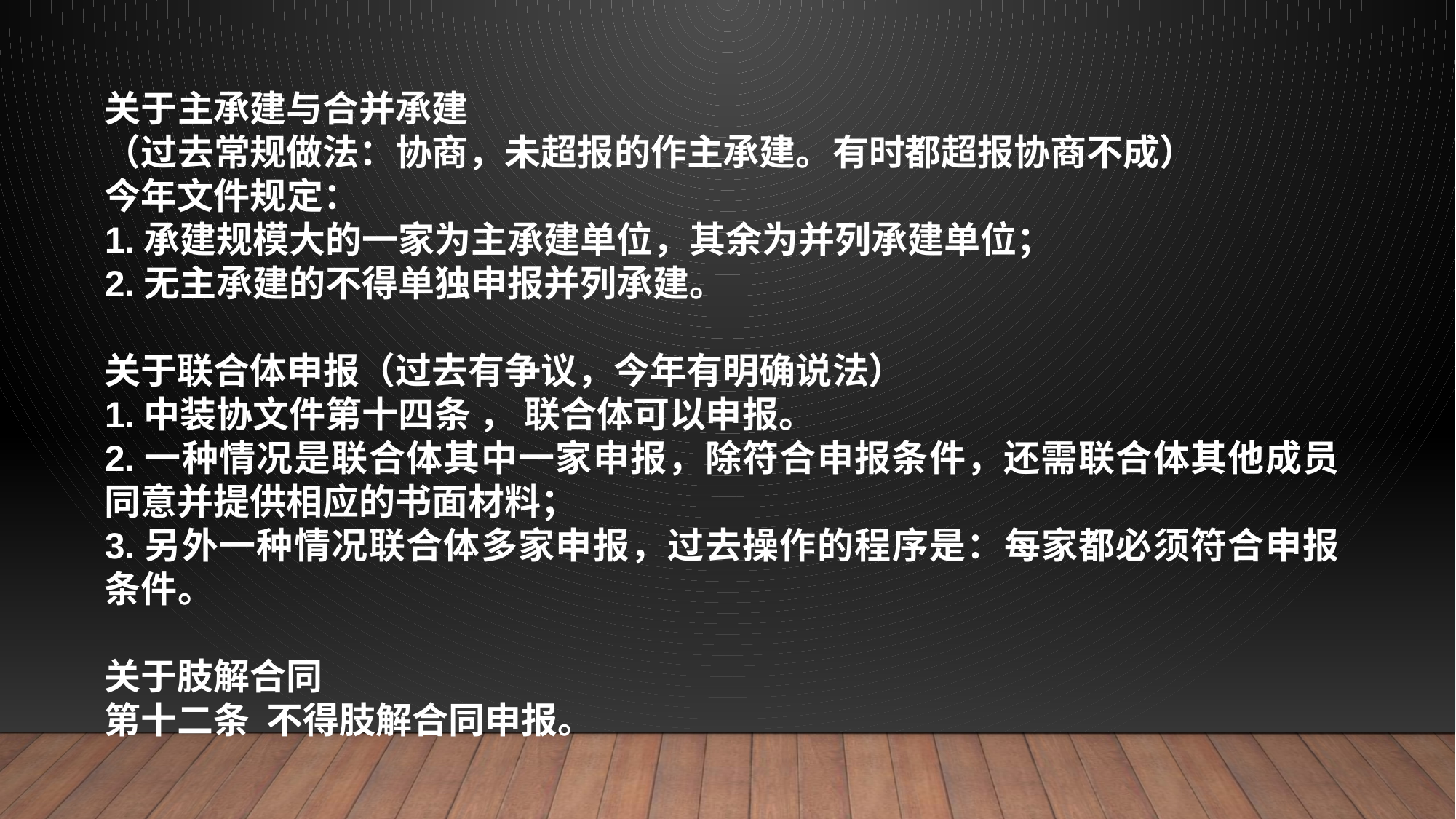

关于主承建与合并承建
（过去常规做法：协商，未超报的作主承建。有时都超报协商不成）
今年文件规定：
1.承建规模大的一家为主承建单位，其余为并列承建单位；
2.无主承建的不得单独申报并列承建。

关于联合体申报（过去有争议，今年有明确说法）
1.中装协文件第十四条 ， 联合体可以申报。
2.一种情况是联合体其中一家申报，除符合申报条件，还需联合体其他成员同意并提供相应的书面材料；
3.另外一种情况联合体多家申报，过去操作的程序是：每家都必须符合申报条件。

关于肢解合同
第十二条  不得肢解合同申报。